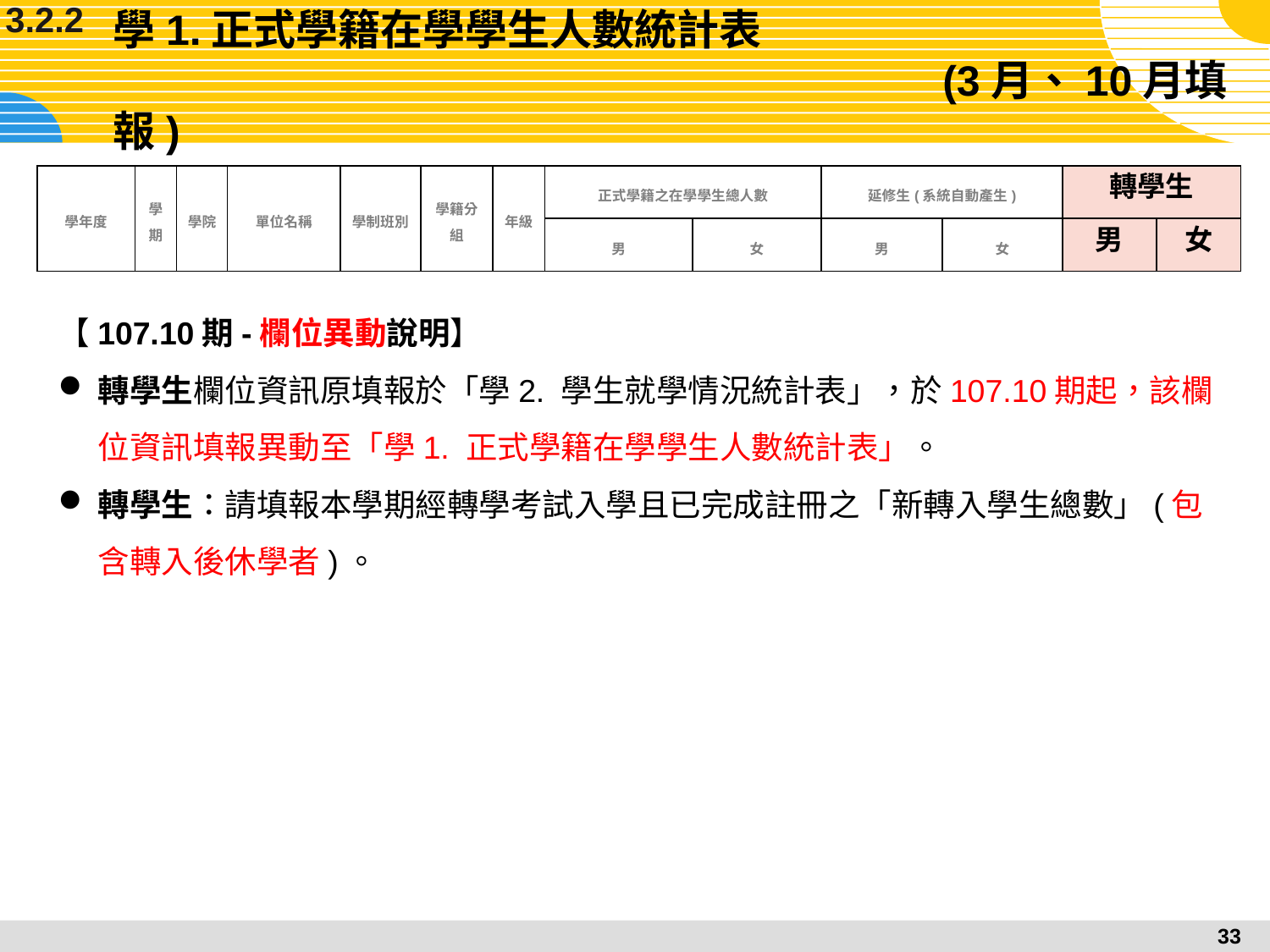

3.2.2
# 學1.正式學籍在學學生人數統計表 (3月、10月填報)
| 學年度 | 學期 | 學院 | 單位名稱 | 學制班別 | 學籍分組 | 年級 | 正式學籍之在學學生總人數 |  | 延修生(系統自動產生) |  | 轉學生 |  |
| --- | --- | --- | --- | --- | --- | --- | --- | --- | --- | --- | --- | --- |
|  |  |  |  |  |  |  | 男 | 女 | 男 | 女 | 男 | 女 |
【107.10期-欄位異動說明】
轉學生欄位資訊原填報於「學2. 學生就學情況統計表」，於107.10期起，該欄位資訊填報異動至「學1. 正式學籍在學學生人數統計表」。
轉學生：請填報本學期經轉學考試入學且已完成註冊之「新轉入學生總數」(包含轉入後休學者)。